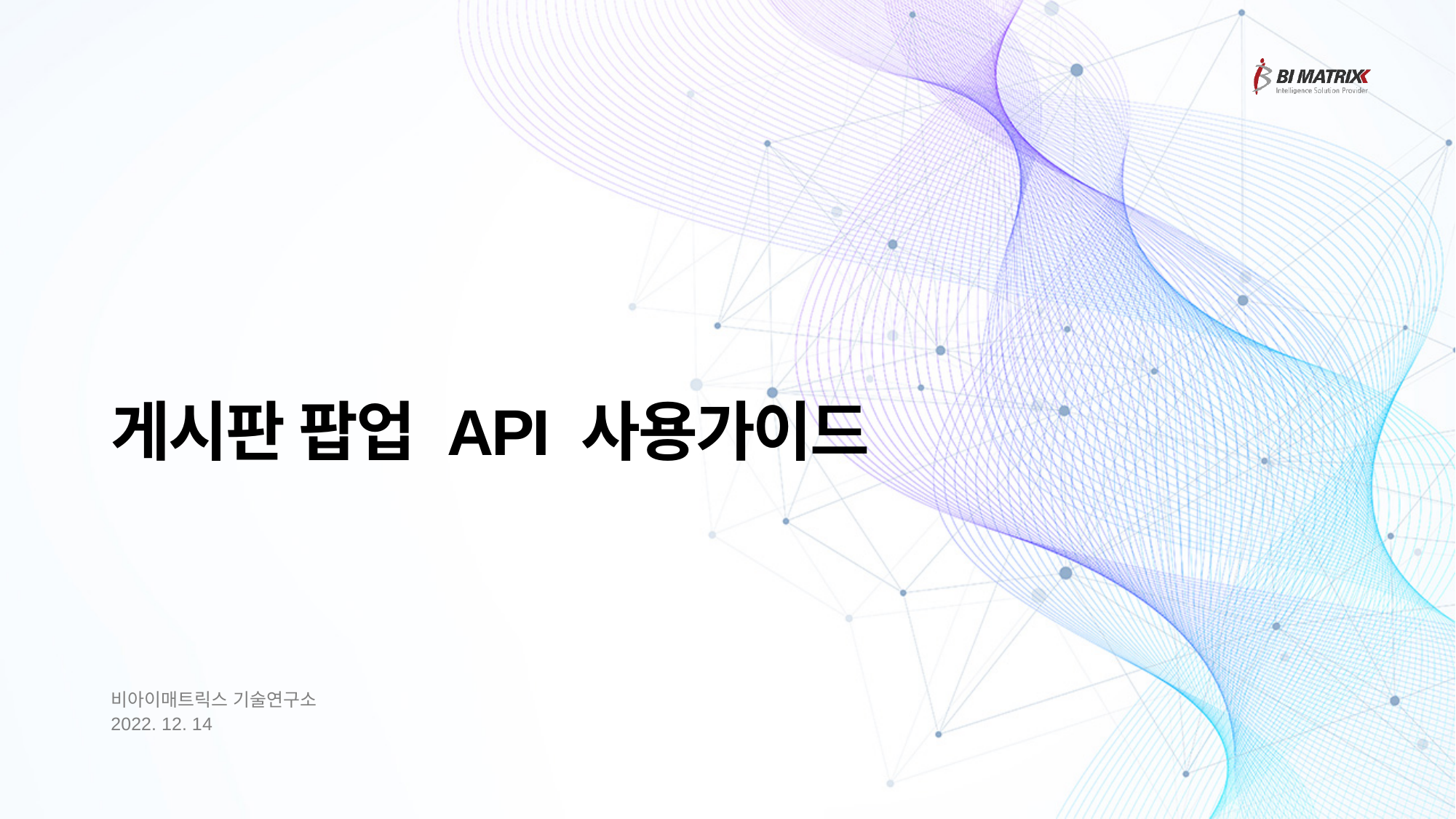

# 게시판 팝업 API 사용가이드

비아이매트릭스 기술연구소
2022. 12. 14